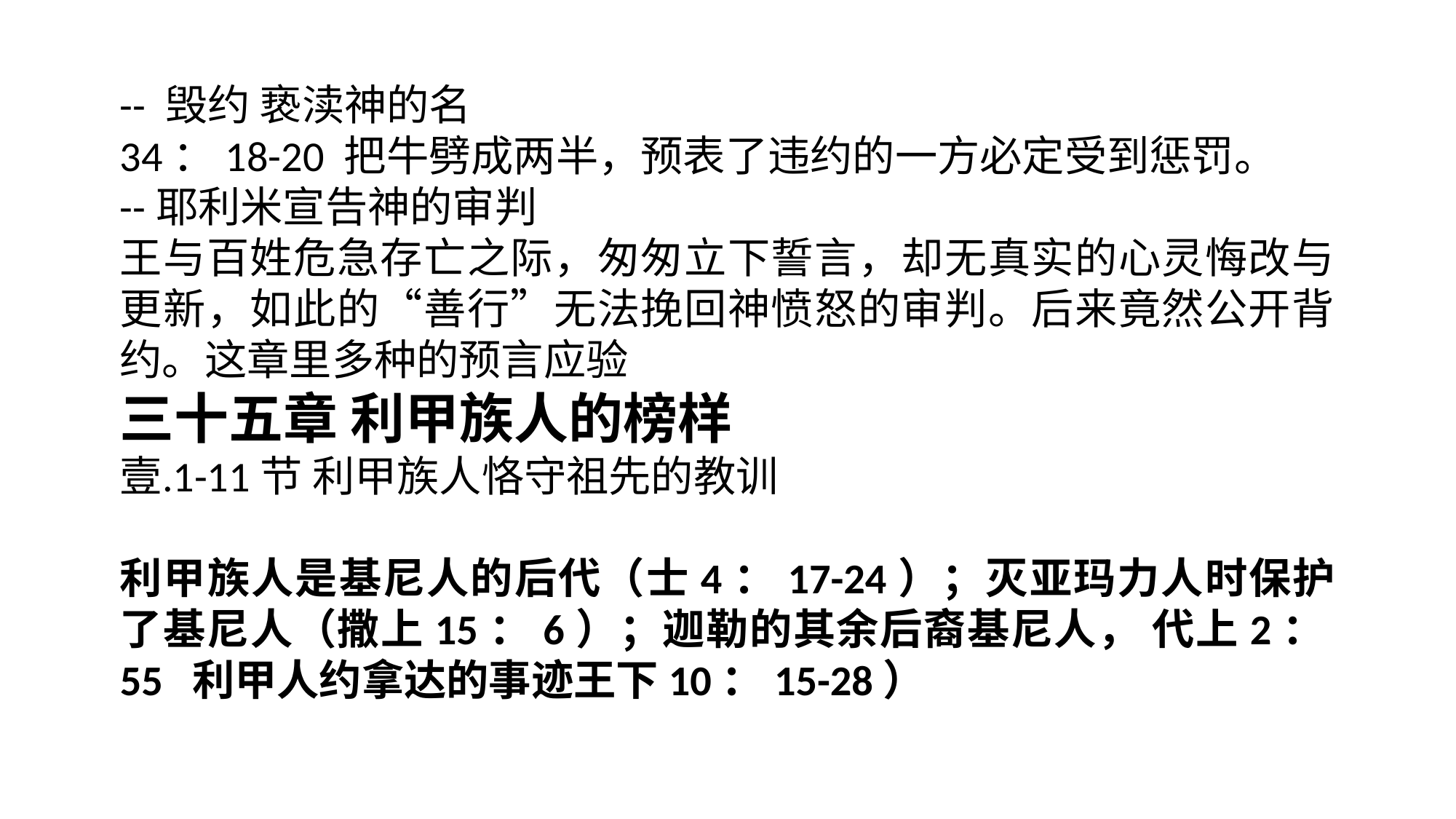

-- 毁约 亵渎神的名
34：18-20 把牛劈成两半，预表了违约的一方必定受到惩罚。
--耶利米宣告神的审判
王与百姓危急存亡之际，匆匆立下誓言，却无真实的心灵悔改与更新，如此的“善行”无法挽回神愤怒的审判。后来竟然公开背约。这章里多种的预言应验
三十五章 利甲族人的榜样
1-11节 利甲族人恪守祖先的教训

利甲族人是基尼人的后代（士4：17-24）；灭亚玛力人时保护了基尼人（撒上15：6）；迦勒的其余后裔基尼人， 代上2：55  利甲人约拿达的事迹王下10：15-28）